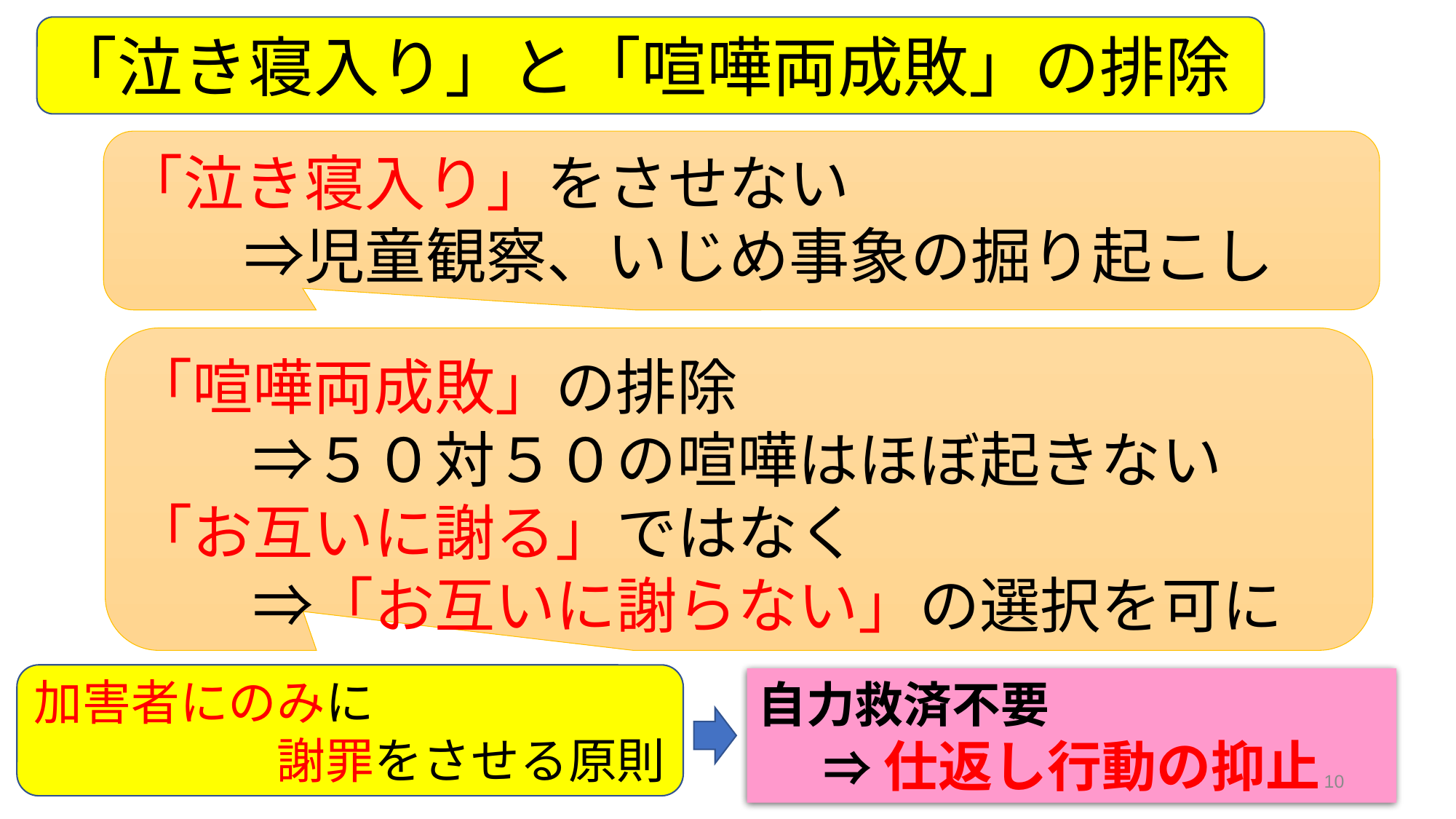

「泣き寝入り」と「喧嘩両成敗」の排除
「泣き寝入り」をさせない
　　⇒児童観察、いじめ事象の掘り起こし
「喧嘩両成敗」の排除
　　⇒５０対５０の喧嘩はほぼ起きない
「お互いに謝る」ではなく
　　⇒「お互いに謝らない」の選択を可に
加害者にのみに
　　　　　謝罪をさせる原則
自力救済不要
⇒仕返し行動の抑止

10